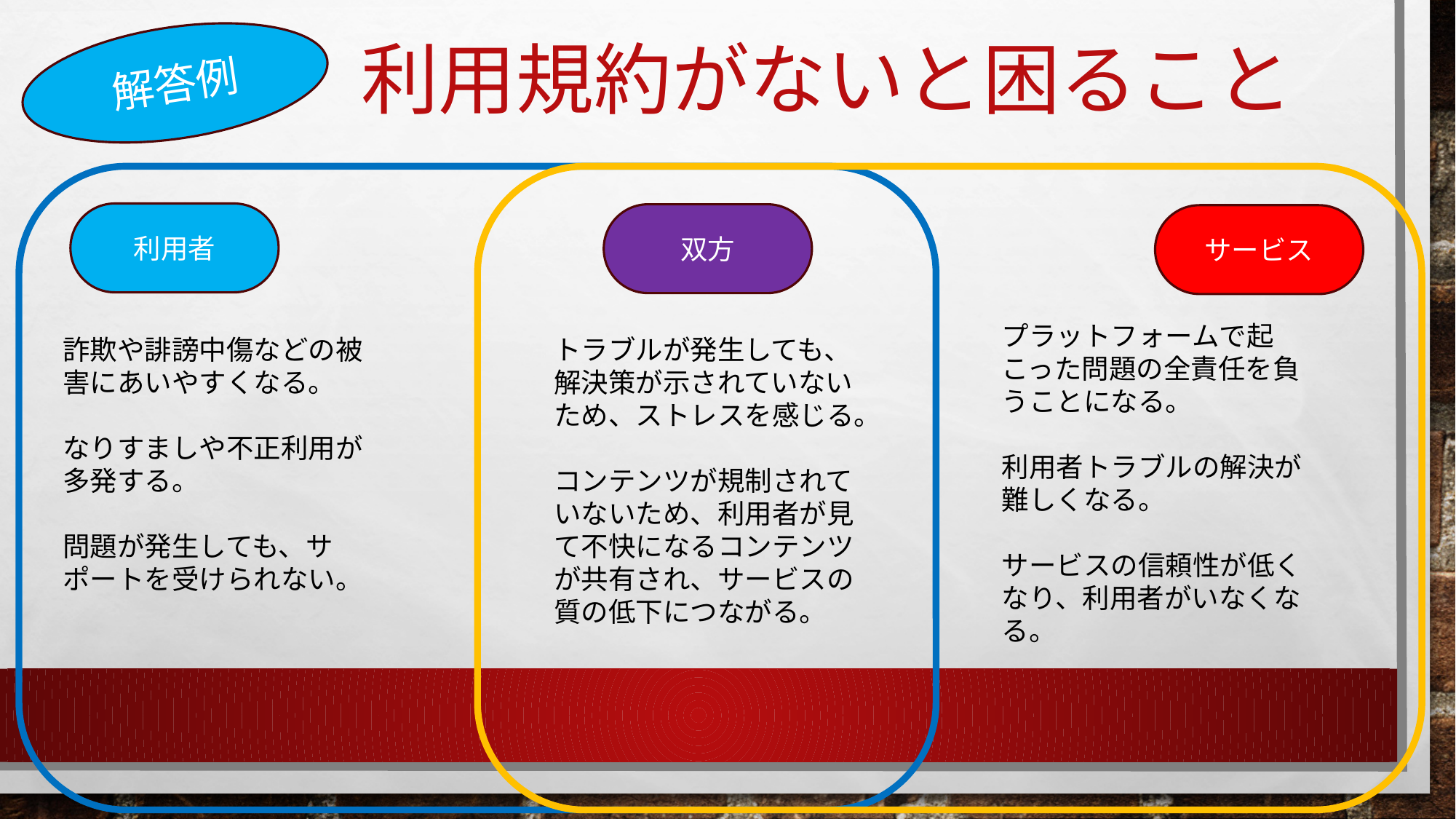

# 利用規約がないと困ること
解答例

利用者
双方
サービス
プラットフォームで起こった問題の全責任を負うことになる。

利用者トラブルの解決が難しくなる。

サービスの信頼性が低くなり、利用者がいなくなる。
トラブルが発生しても、解決策が示されていないため、ストレスを感じる。

コンテンツが規制されていないため、利用者が見て不快になるコンテンツが共有され、サービスの質の低下につながる。

詐欺や誹謗中傷などの被害にあいやすくなる。

なりすましや不正利用が多発する。

問題が発生しても、サポートを受けられない。